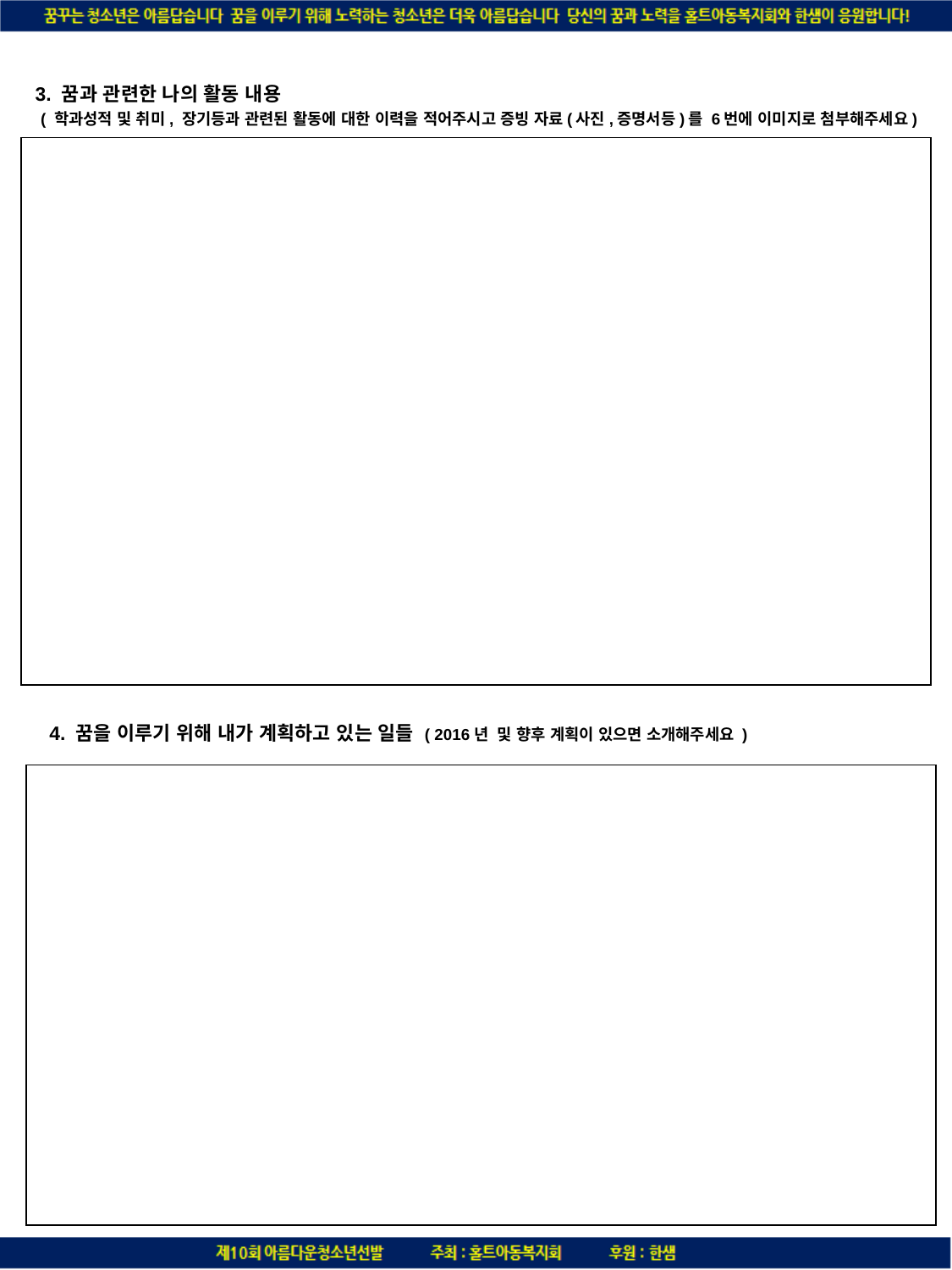

3. 꿈과 관련한 나의 활동 내용
 ( 학과성적 및 취미, 장기등과 관련된 활동에 대한 이력을 적어주시고 증빙 자료(사진,증명서등)를 6번에 이미지로 첨부해주세요)

4. 꿈을 이루기 위해 내가 계획하고 있는 일들 ( 2016년  및 향후 계획이 있으면 소개해주세요 )